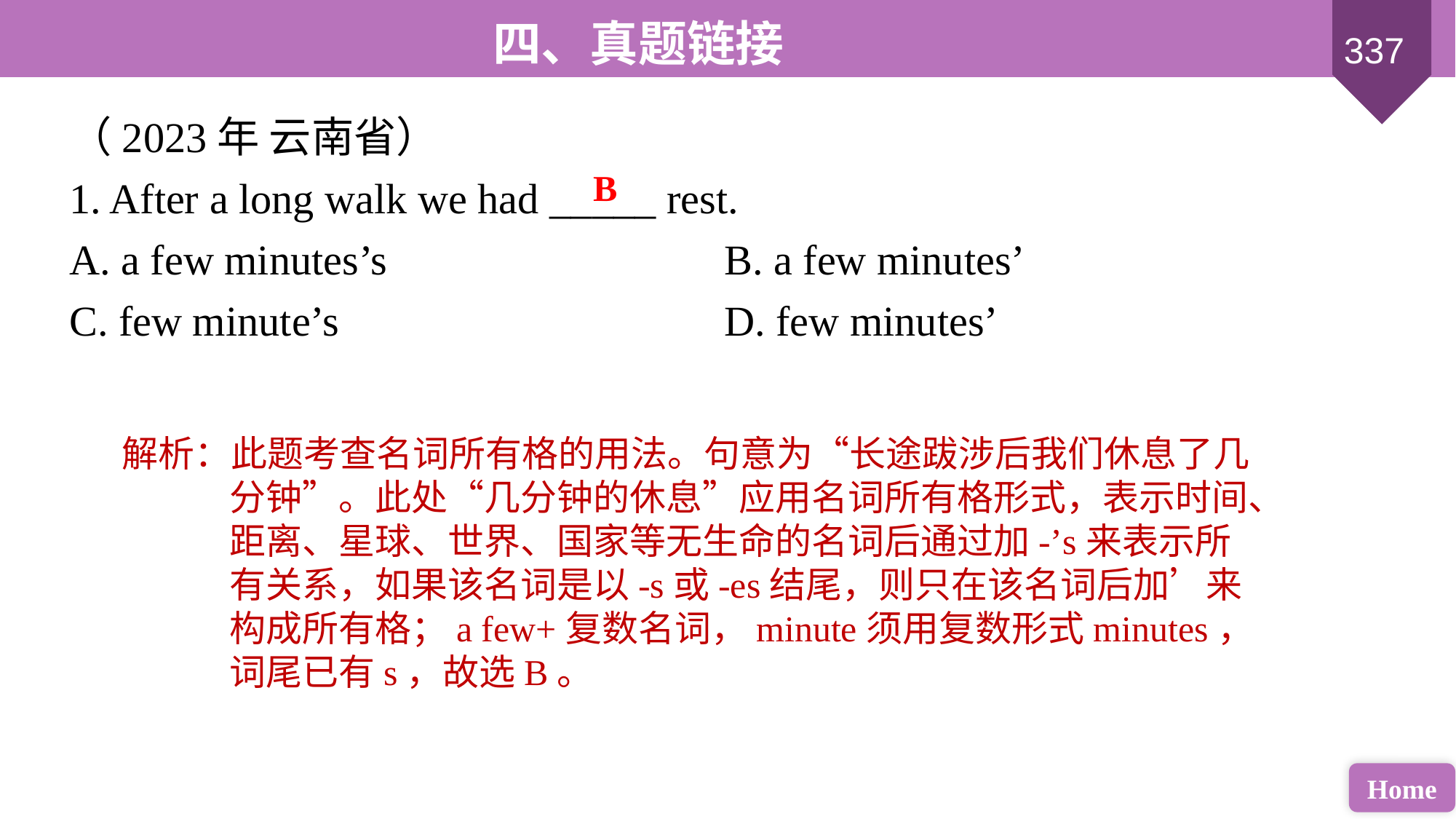

（2023年 云南省）
1. After a long walk we had _____ rest.
A. a few minutes’s 			B. a few minutes’
C. few minute’s 				D. few minutes’
B
解析：此题考查名词所有格的用法。句意为“长途跋涉后我们休息了几分钟”。此处“几分钟的休息”应用名词所有格形式，表示时间、距离、星球、世界、国家等无生命的名词后通过加-’s来表示所有关系，如果该名词是以-s或-es结尾，则只在该名词后加’来构成所有格；a few+复数名词，minute须用复数形式minutes，词尾已有s，故选B。